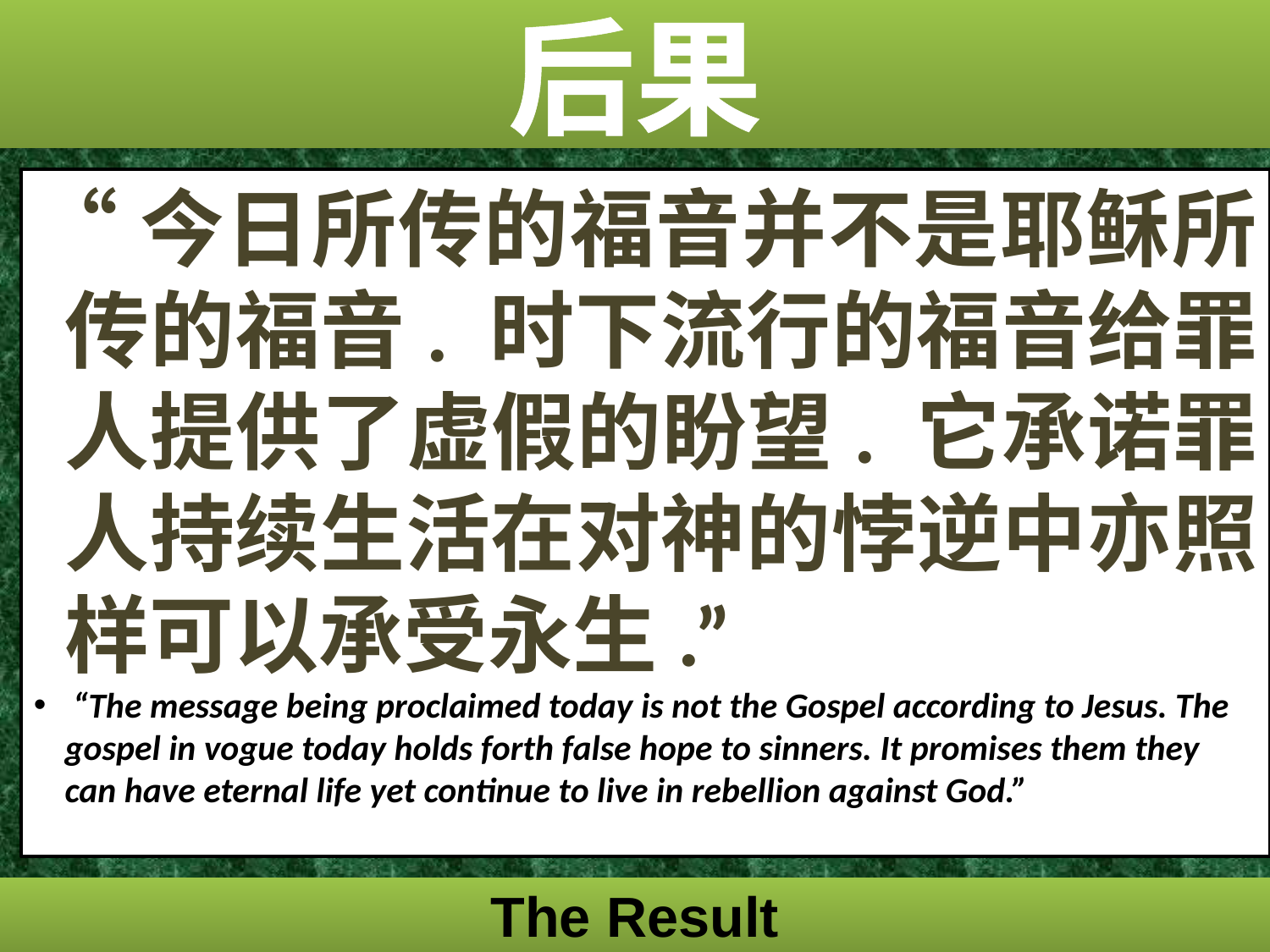

后果
“今日所传的福音并不是耶稣所传的福音. 时下流行的福音给罪人提供了虚假的盼望. 它承诺罪人持续生活在对神的悖逆中亦照样可以承受永生.”
 “The message being proclaimed today is not the Gospel according to Jesus. The gospel in vogue today holds forth false hope to sinners. It promises them they can have eternal life yet continue to live in rebellion against God.”
The Result